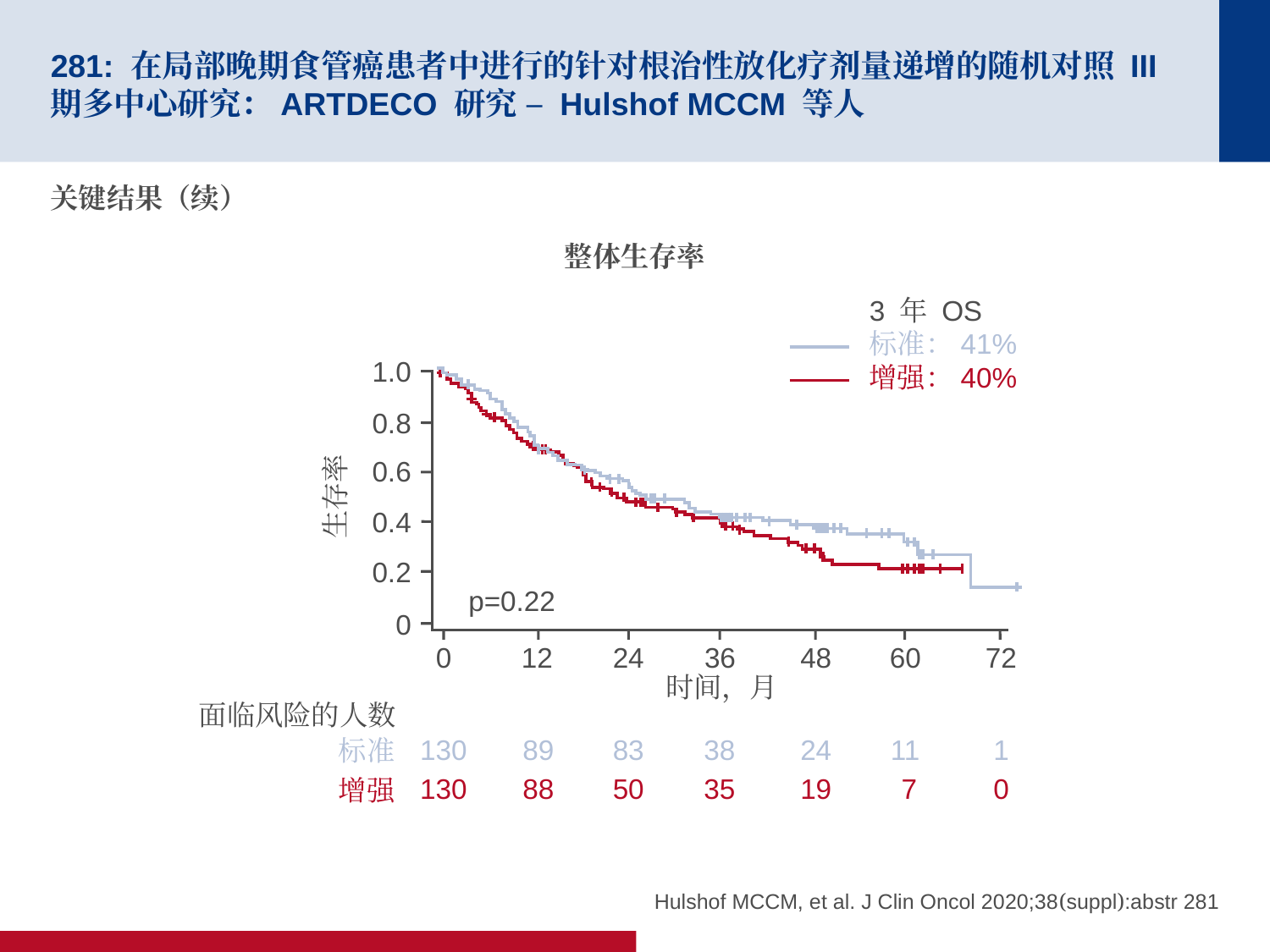

# 281: 在局部晚期食管癌患者中进行的针对根治性放化疗剂量递增的随机对照 III 期多中心研究：ARTDECO 研究 – Hulshof MCCM 等人
关键结果（续）
整体生存率
3 年 OS
标准：41%
增强：40%
1.0

0.8

0.6

生存率
0.4

0.2

p=0.22
0

0
12
24
36
48
60
72
时间，月
面临风险的人数
标准
130
89
83
38
24
11
1
增强
130
88
50
35
19
 7
0
Hulshof MCCM, et al. J Clin Oncol 2020;38(suppl):abstr 281